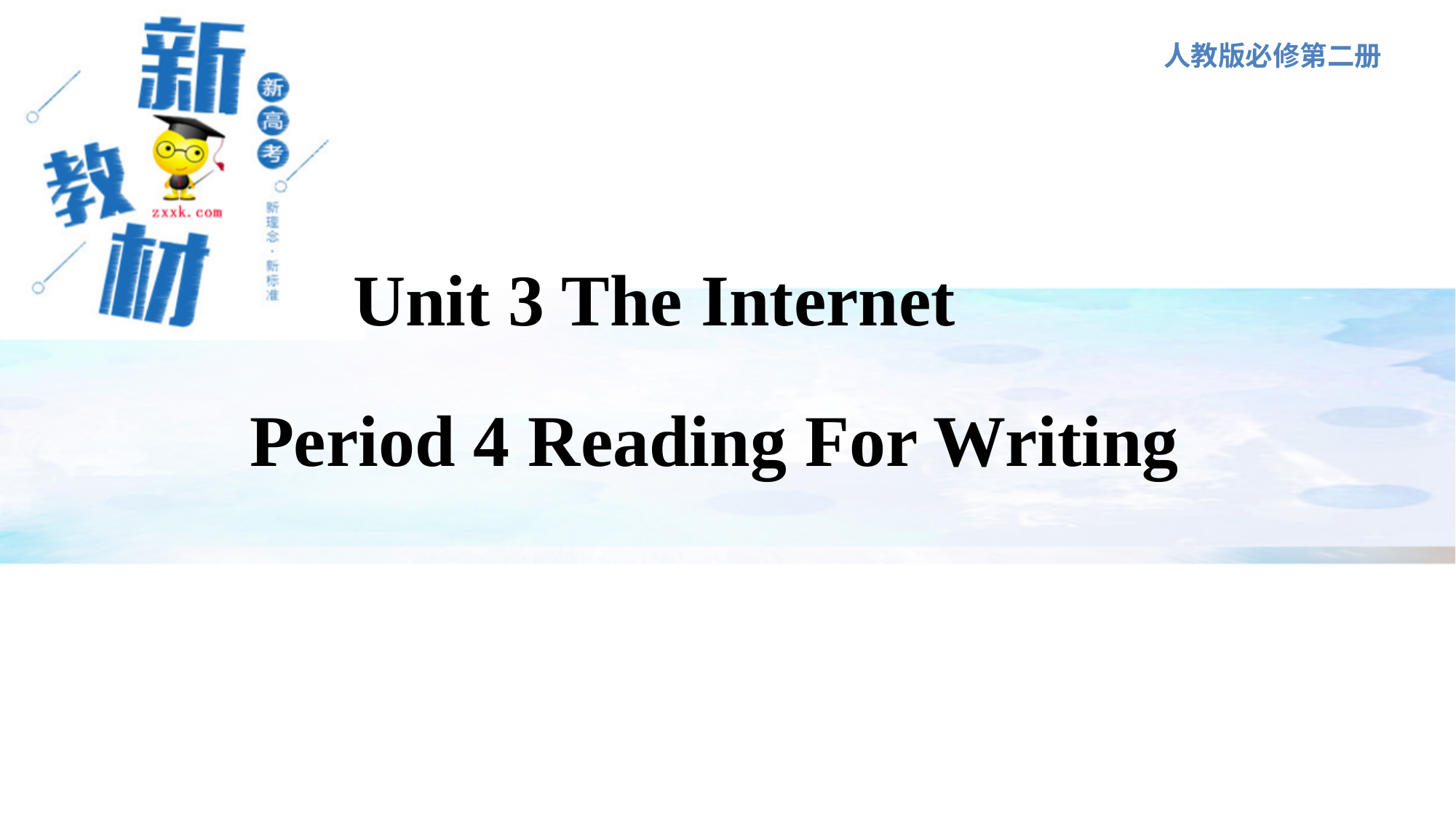

人教版必修第二册
Unit 3 The Internet
Period 4 Reading For Writing